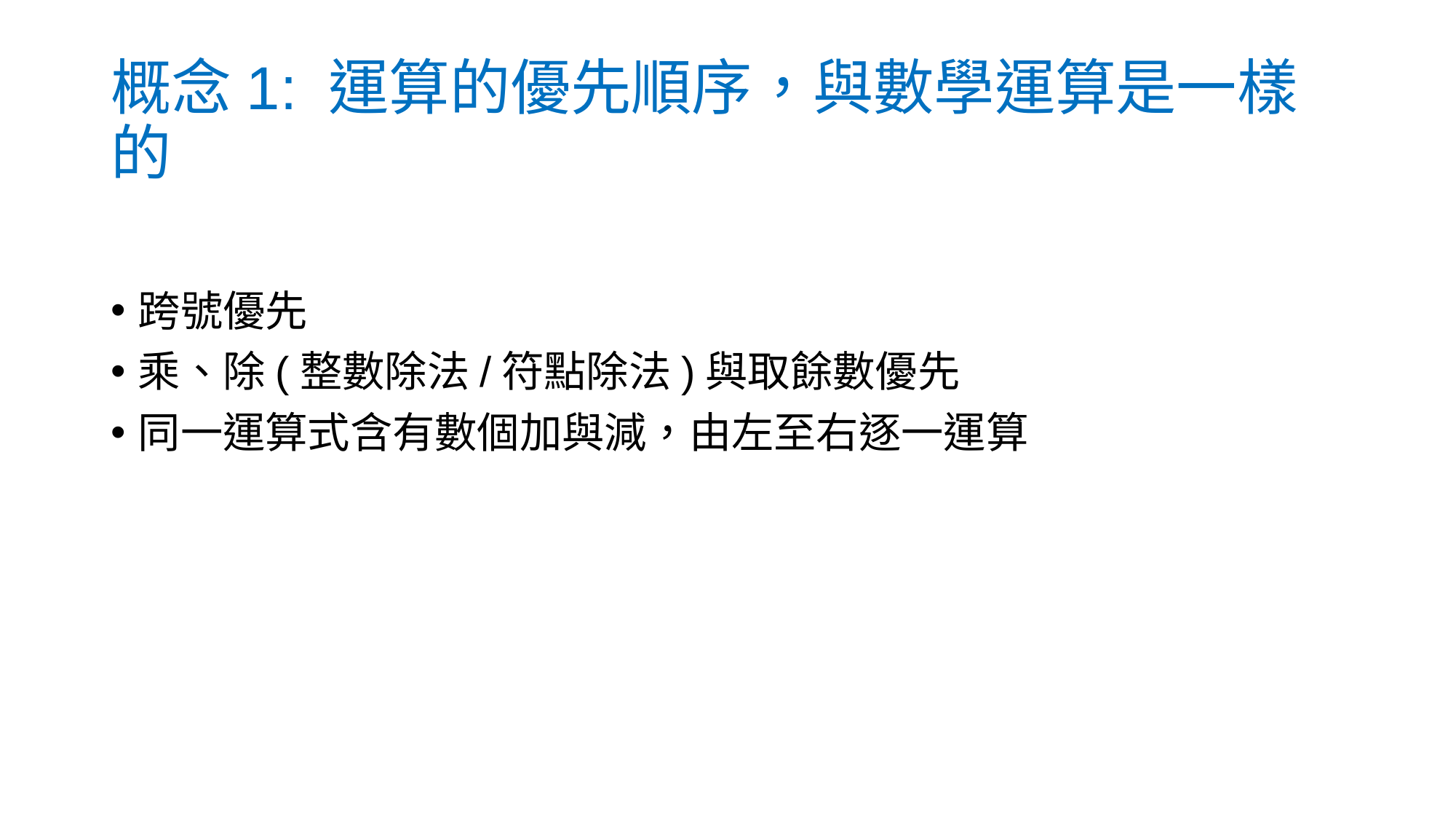

# 概念1: 運算的優先順序，與數學運算是一樣的

跨號優先
乘、除(整數除法/符點除法)與取餘數優先
同一運算式含有數個加與減，由左至右逐一運算